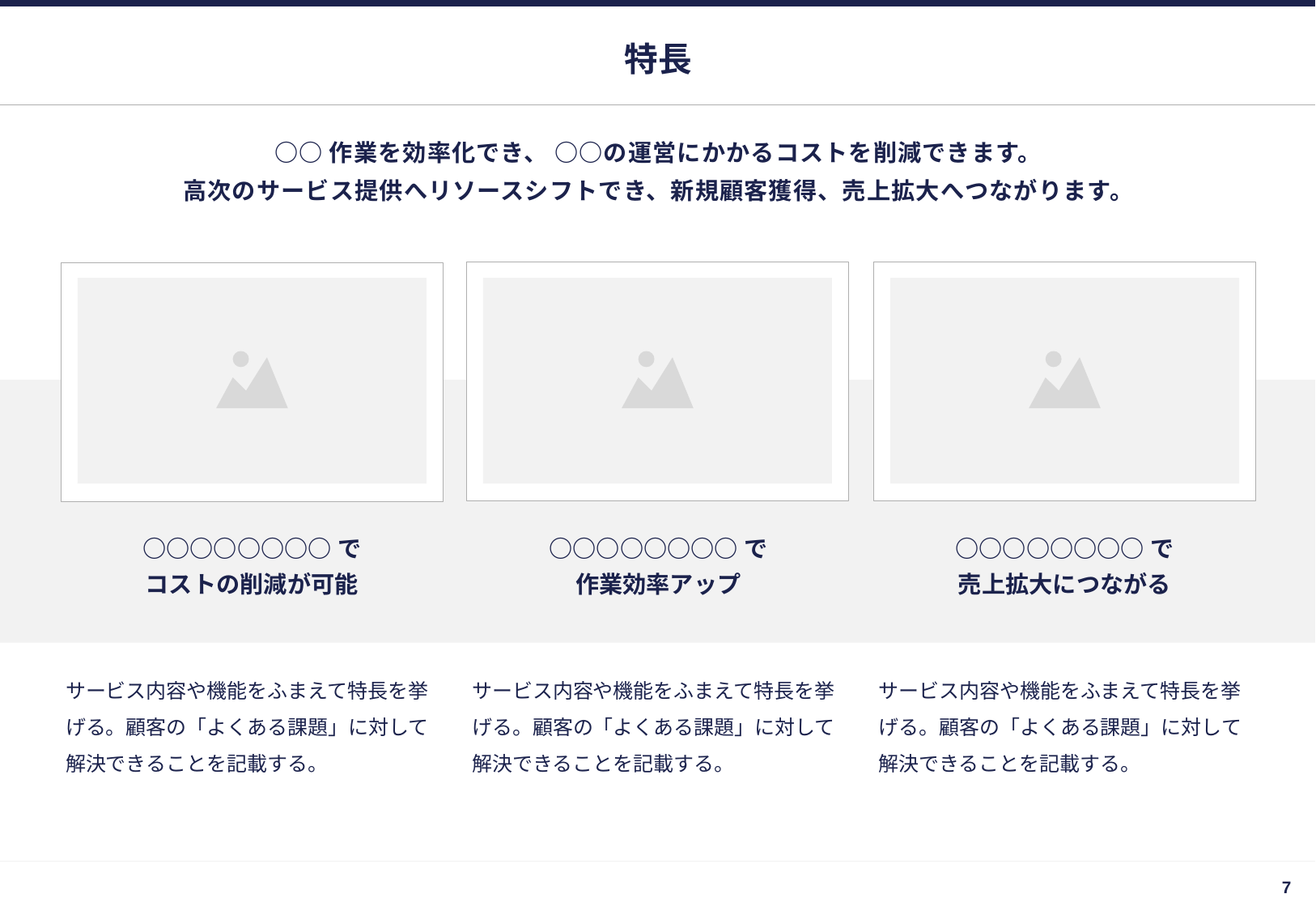

# 特長
○○作業を効率化でき、 ○○の運営にかかるコストを削減できます。
高次のサービス提供へリソースシフトでき、新規顧客獲得、売上拡大へつながります。

○○○○○○○○で
コストの削減が可能
○○○○○○○○で
作業効率アップ
○○○○○○○○で
売上拡大につながる
サービス内容や機能をふまえて特長を挙げる。顧客の「よくある課題」に対して解決できることを記載する。
サービス内容や機能をふまえて特長を挙げる。顧客の「よくある課題」に対して解決できることを記載する。
サービス内容や機能をふまえて特長を挙げる。顧客の「よくある課題」に対して解決できることを記載する。
7